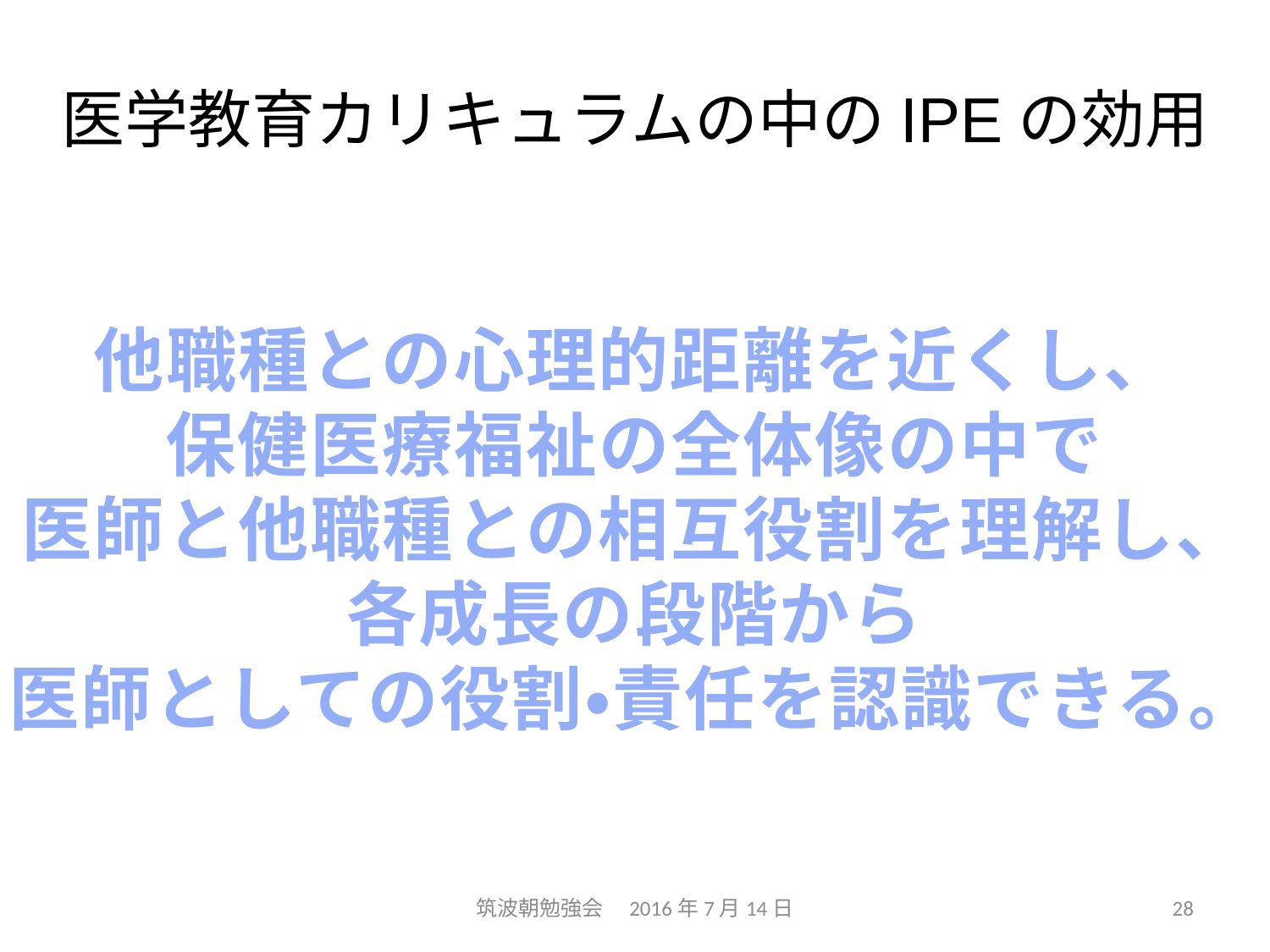

# 医学教育カリキュラムの中のIPEの効用

他職種との心理的距離を近くし、
保健医療福祉の全体像の中で
医師と他職種との相互役割を理解し、
各成長の段階から
医師としての役割・責任を認識できる。

筑波朝勉強会　2016年7月14日
28